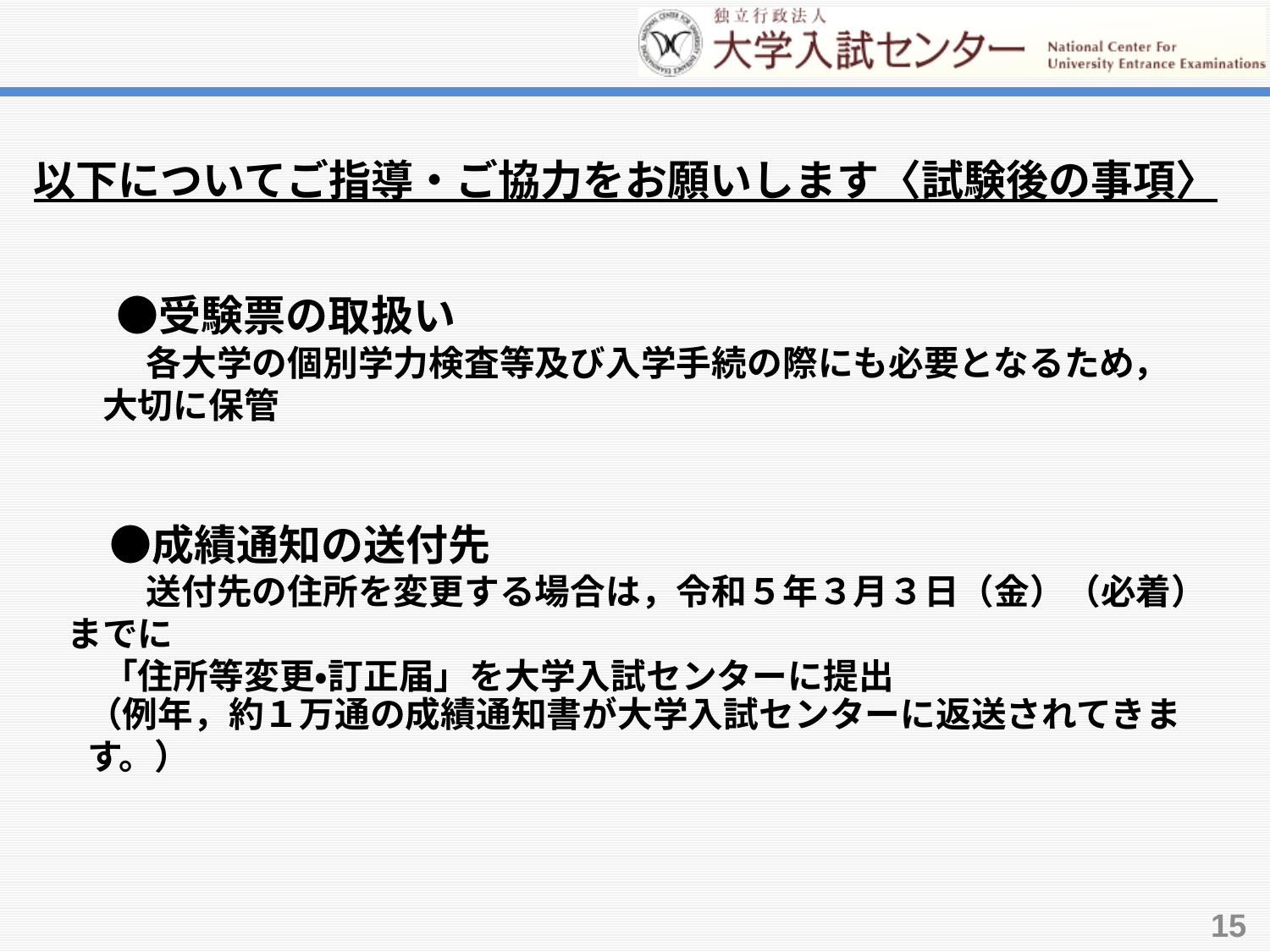

以下についてご指導・ご協力をお願いします〈試験後の事項〉

　●受験票の取扱い
　　 各大学の個別学力検査等及び入学手続の際にも必要となるため，
　大切に保管

　●成績通知の送付先
　　 送付先の住所を変更する場合は，令和５年３月３日（金）（必着）までに
　「住所等変更・訂正届」を大学入試センターに提出

（例年，約１万通の成績通知書が大学入試センターに返送されてきます。）
15